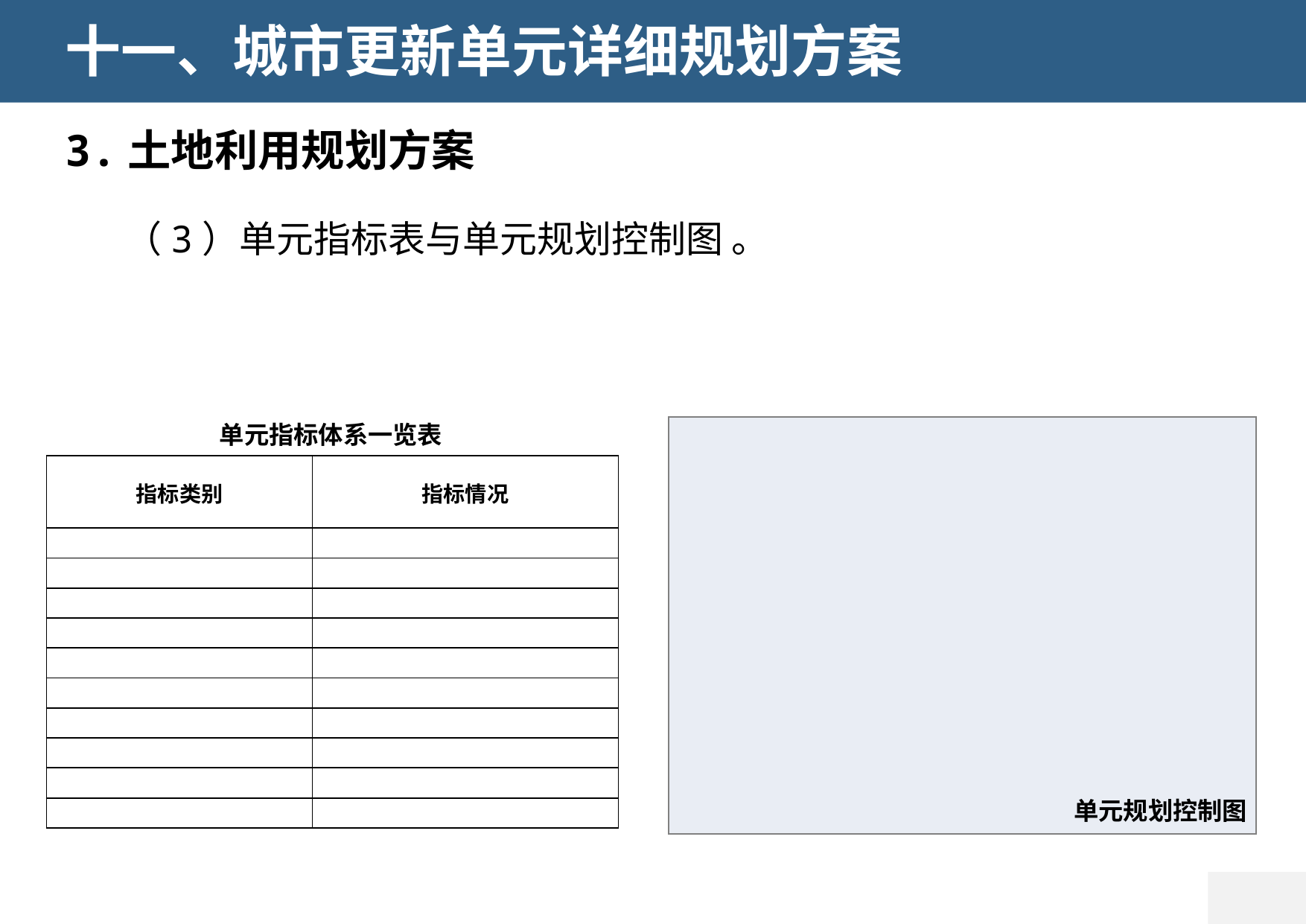

十一、城市更新单元详细规划方案
3.土地利用规划方案
（3）单元指标表与单元规划控制图 。
单元指标体系一览表

单元规划控制图
| 指标类别 | 指标情况 |
| --- | --- |
|  |  |
|  |  |
|  |  |
|  |  |
|  |  |
|  |  |
|  |  |
|  |  |
|  |  |
|  |  |
54